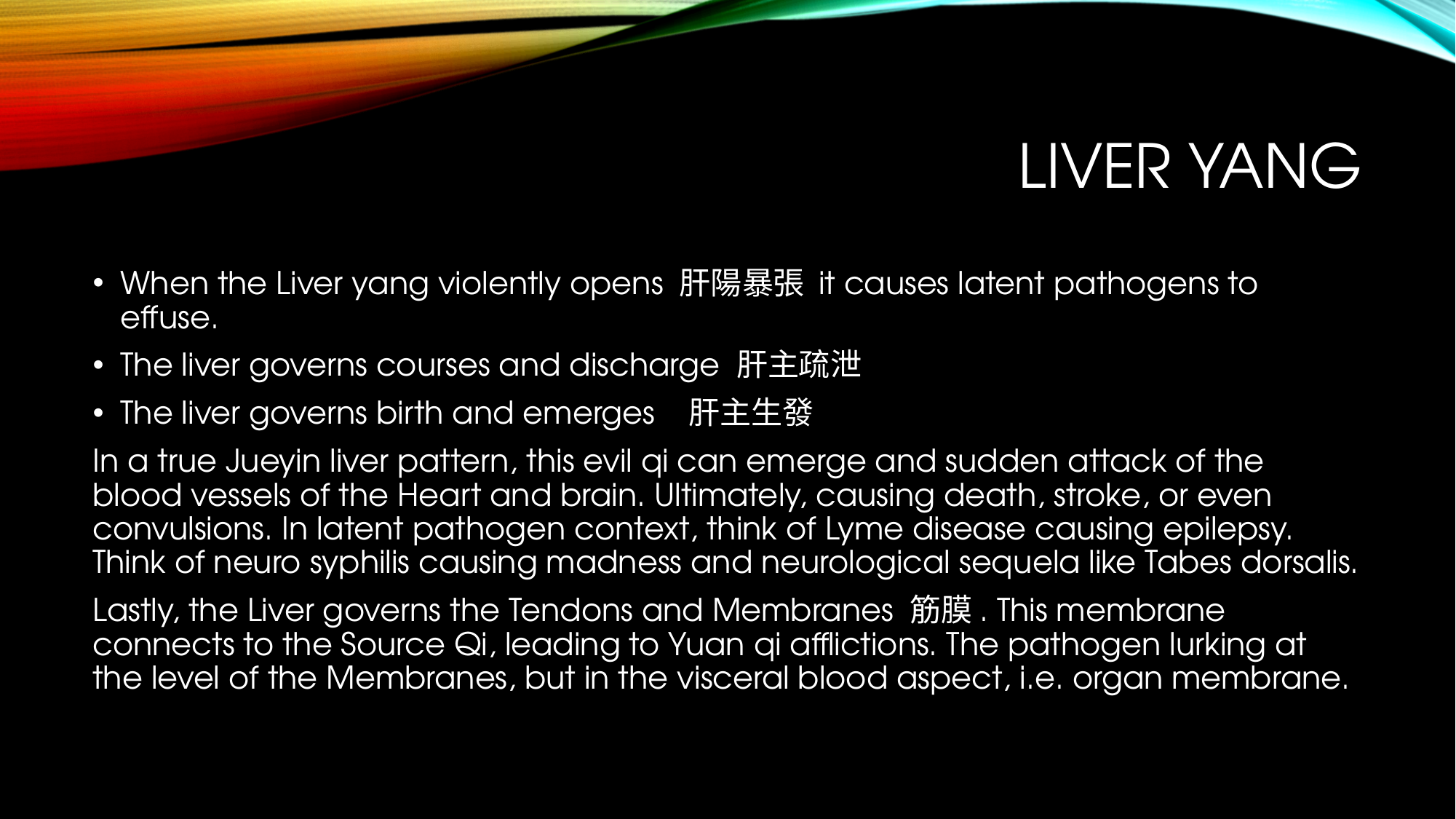

# Liver yang
When the Liver yang violently opens 肝陽暴張 it causes latent pathogens to effuse.
The liver governs courses and discharge 肝主疏泄
The liver governs birth and emerges   肝主生發
In a true Jueyin liver pattern, this evil qi can emerge and sudden attack of the blood vessels of the Heart and brain. Ultimately, causing death, stroke, or even convulsions. In latent pathogen context, think of Lyme disease causing epilepsy. Think of neuro syphilis causing madness and neurological sequela like Tabes dorsalis.
Lastly, the Liver governs the Tendons and Membranes 筋膜. This membrane connects to the Source Qi, leading to Yuan qi afflictions. The pathogen lurking at the level of the Membranes, but in the visceral blood aspect, i.e. organ membrane.